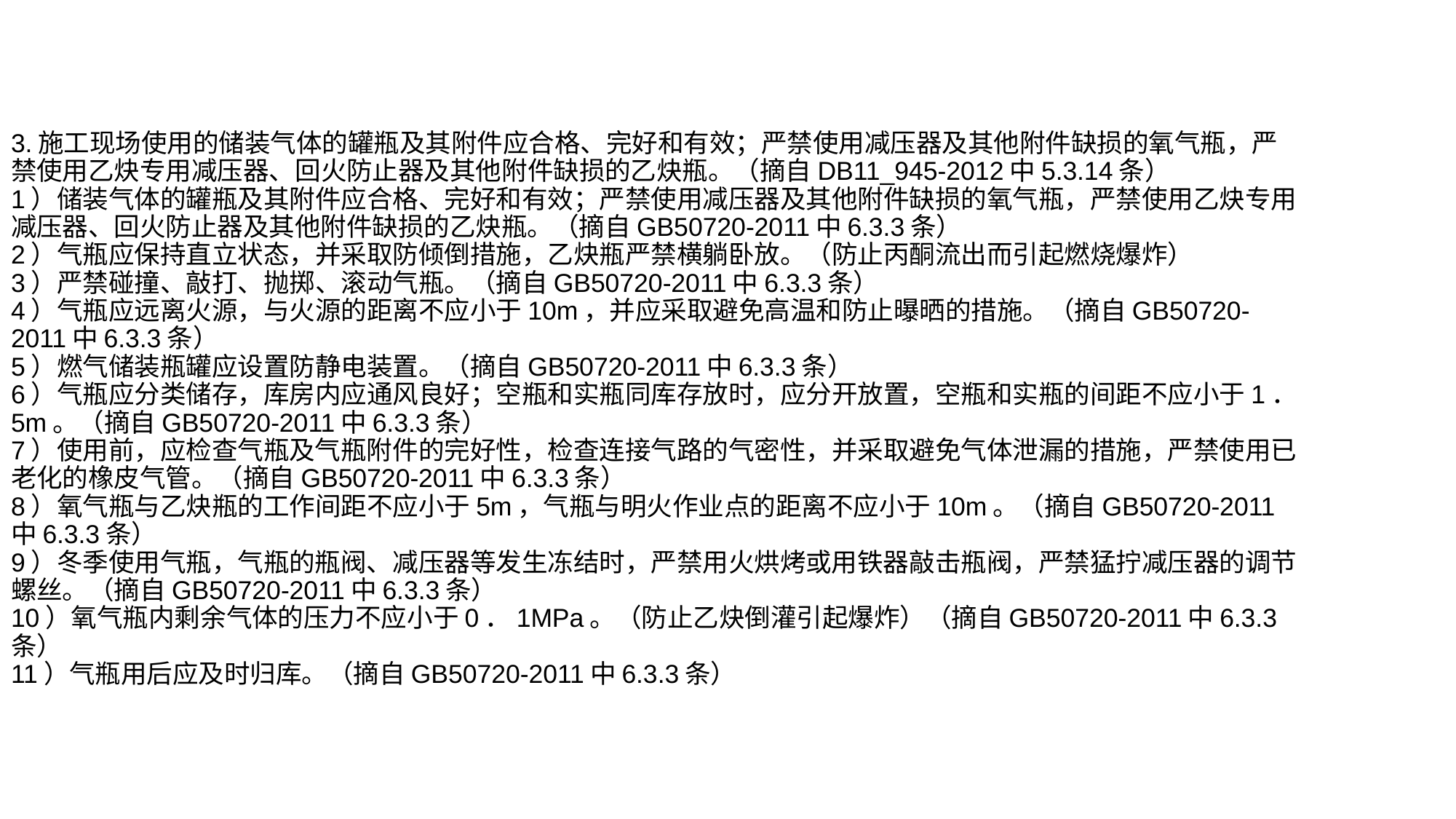

3.施工现场使用的储装气体的罐瓶及其附件应合格、完好和有效；严禁使用减压器及其他附件缺损的氧气瓶，严禁使用乙炔专用减压器、回火防止器及其他附件缺损的乙炔瓶。（摘自DB11_945-2012中5.3.14条）
1）储装气体的罐瓶及其附件应合格、完好和有效；严禁使用减压器及其他附件缺损的氧气瓶，严禁使用乙炔专用减压器、回火防止器及其他附件缺损的乙炔瓶。（摘自GB50720-2011中6.3.3条）
2）气瓶应保持直立状态，并采取防倾倒措施，乙炔瓶严禁横躺卧放。（防止丙酮流出而引起燃烧爆炸）
3）严禁碰撞、敲打、抛掷、滚动气瓶。（摘自GB50720-2011中6.3.3条）
4）气瓶应远离火源，与火源的距离不应小于10m，并应采取避免高温和防止曝晒的措施。（摘自GB50720-2011中6.3.3条）
5）燃气储装瓶罐应设置防静电装置。（摘自GB50720-2011中6.3.3条）
6）气瓶应分类储存，库房内应通风良好；空瓶和实瓶同库存放时，应分开放置，空瓶和实瓶的间距不应小于1．5m。（摘自GB50720-2011中6.3.3条）
7）使用前，应检查气瓶及气瓶附件的完好性，检查连接气路的气密性，并采取避免气体泄漏的措施，严禁使用已老化的橡皮气管。（摘自GB50720-2011中6.3.3条）
8）氧气瓶与乙炔瓶的工作间距不应小于5m，气瓶与明火作业点的距离不应小于10m。（摘自GB50720-2011中6.3.3条）
9）冬季使用气瓶，气瓶的瓶阀、减压器等发生冻结时，严禁用火烘烤或用铁器敲击瓶阀，严禁猛拧减压器的调节螺丝。（摘自GB50720-2011中6.3.3条）
10）氧气瓶内剩余气体的压力不应小于0．1MPa。（防止乙炔倒灌引起爆炸）（摘自GB50720-2011中6.3.3条）
11）气瓶用后应及时归库。（摘自GB50720-2011中6.3.3条）